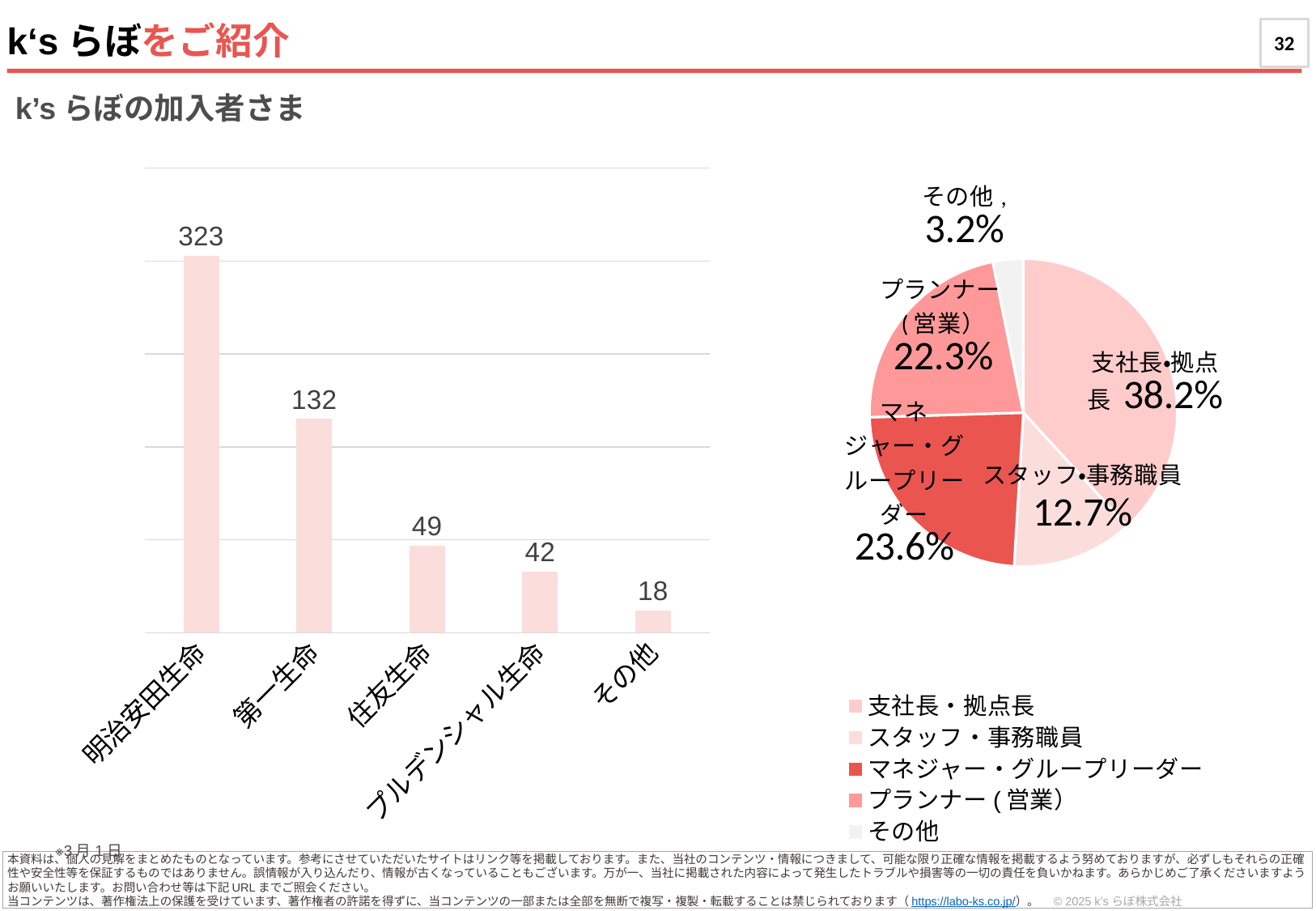

k‘sらぼをご紹介
k’sらぼの加入者さま

### Chart

| Category |  |
|---|---|
| 明治安田生命 | 203.0 |
| 第一生命 | 115.0 |
| 住友生命 | 47.0 |
| プルデンシャル生命 | 33.0 |
| その他 | 12.0 |

### Chart

| Category |  |
|---|---|
| 支社長・拠点長 | 0.3821656050955414 |
| スタッフ・事務職員 | 0.12738853503184713 |
| マネジャー・グループリーダー | 0.2356687898089172 |
| プランナー(営業） | 0.2229299363057325 |
| その他 | 0.03184713375796178 |
※3月1日